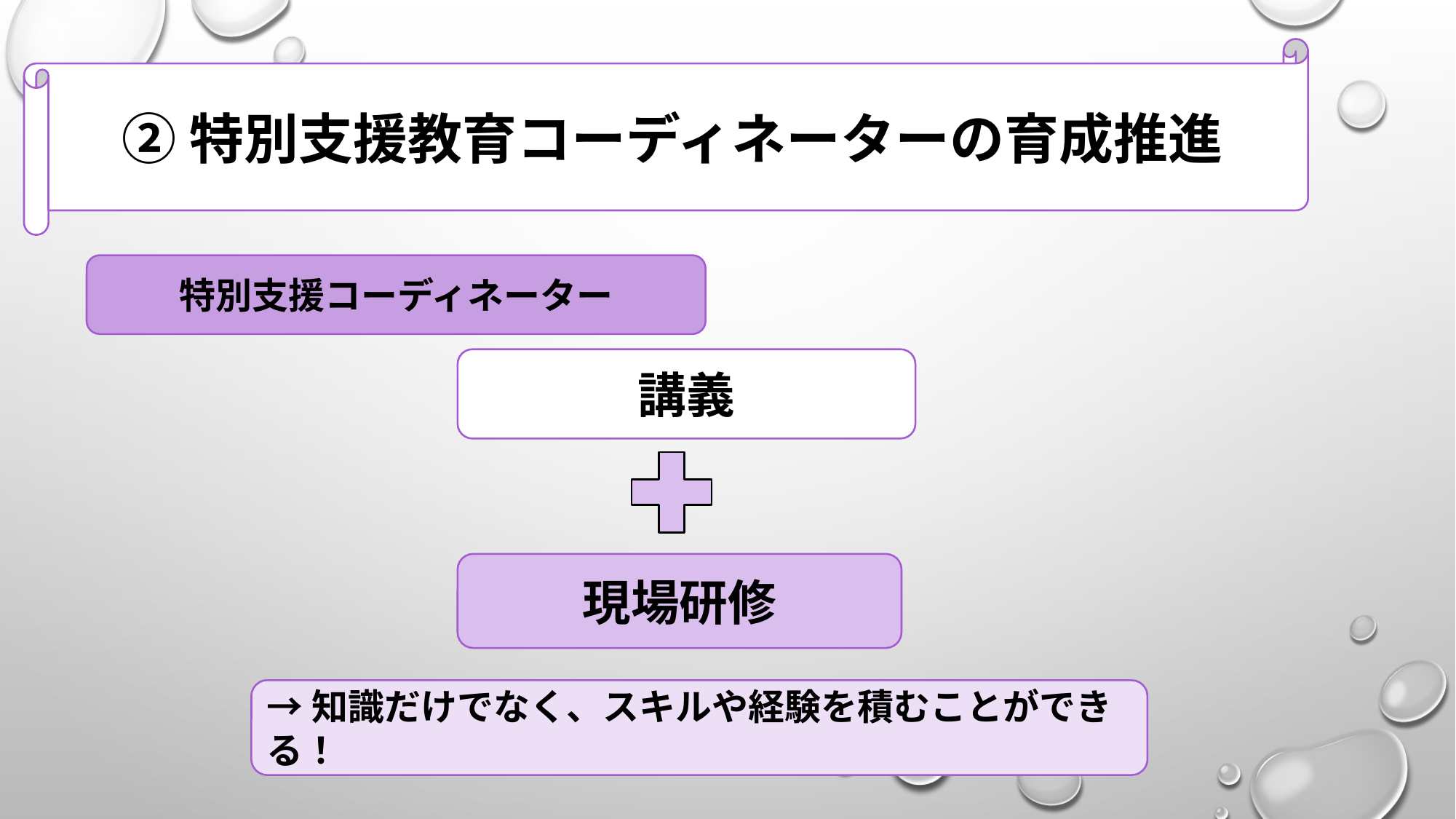

②特別支援教育コーディネーターの育成推進
特別支援コーディネーター
講義

現場研修
→知識だけでなく、スキルや経験を積むことができる！